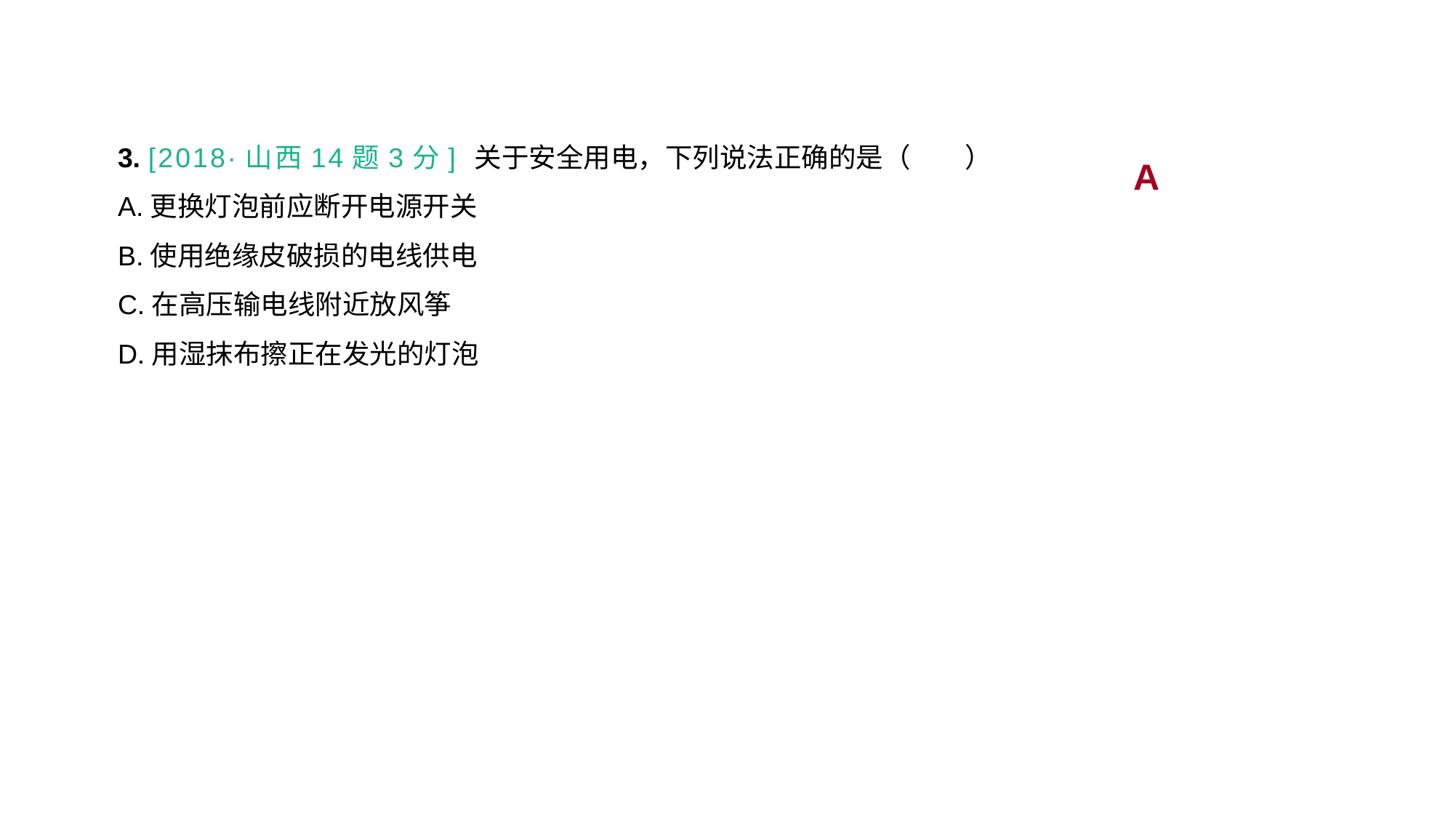

3. [2018·山西14题3分] 关于安全用电，下列说法正确的是（　　）
A.更换灯泡前应断开电源开关
B.使用绝缘皮破损的电线供电
C.在高压输电线附近放风筝
D.用湿抹布擦正在发光的灯泡
A
真题回顾 把握考向